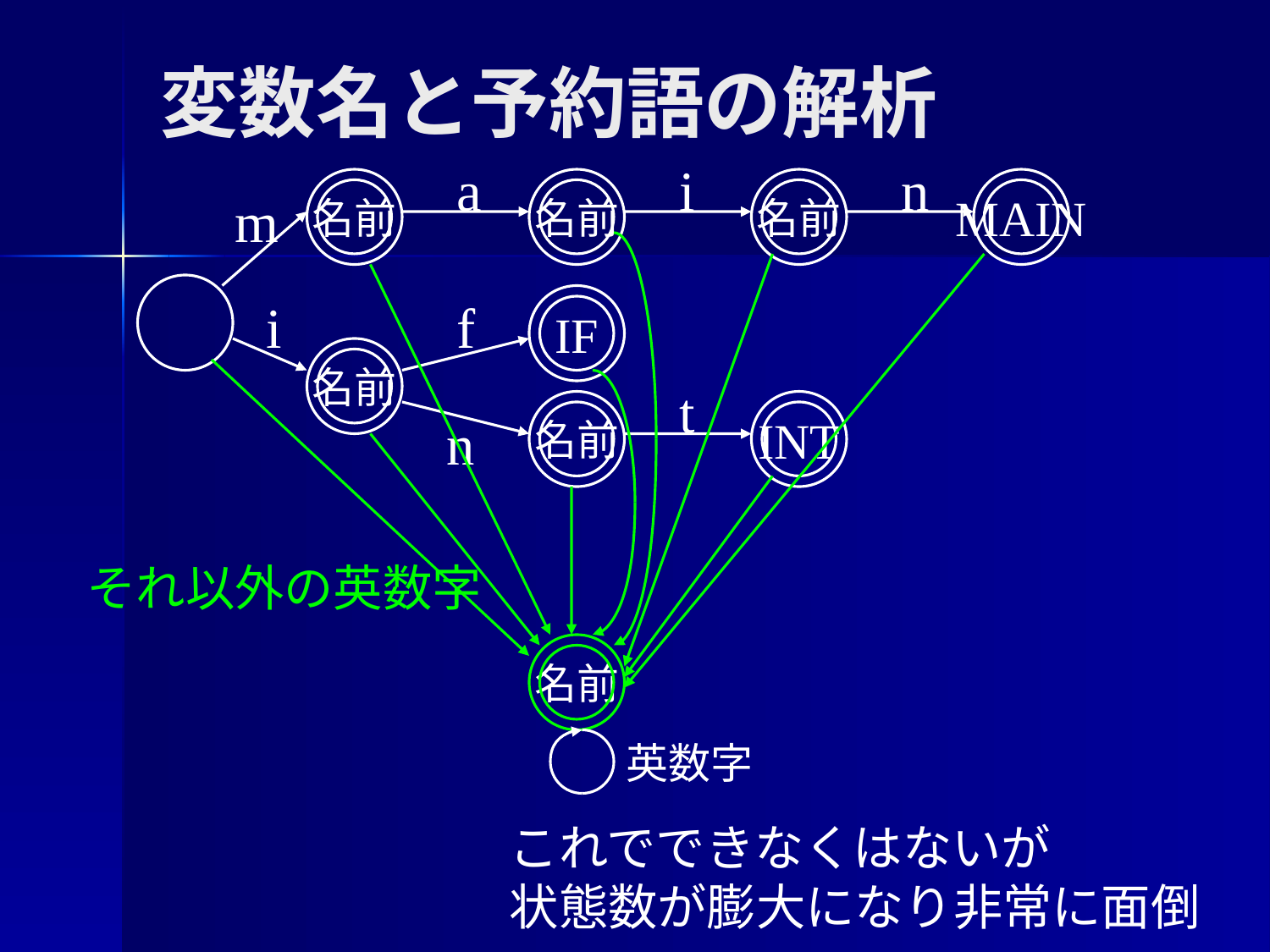

# 変数名と予約語の解析
a
名前

i
名前

n
MAIN

名前

m

それ以外の英数字
名前

i

名前

f
IF

t
INT

名前

n

英数字

これでできなくはないが
状態数が膨大になり非常に面倒